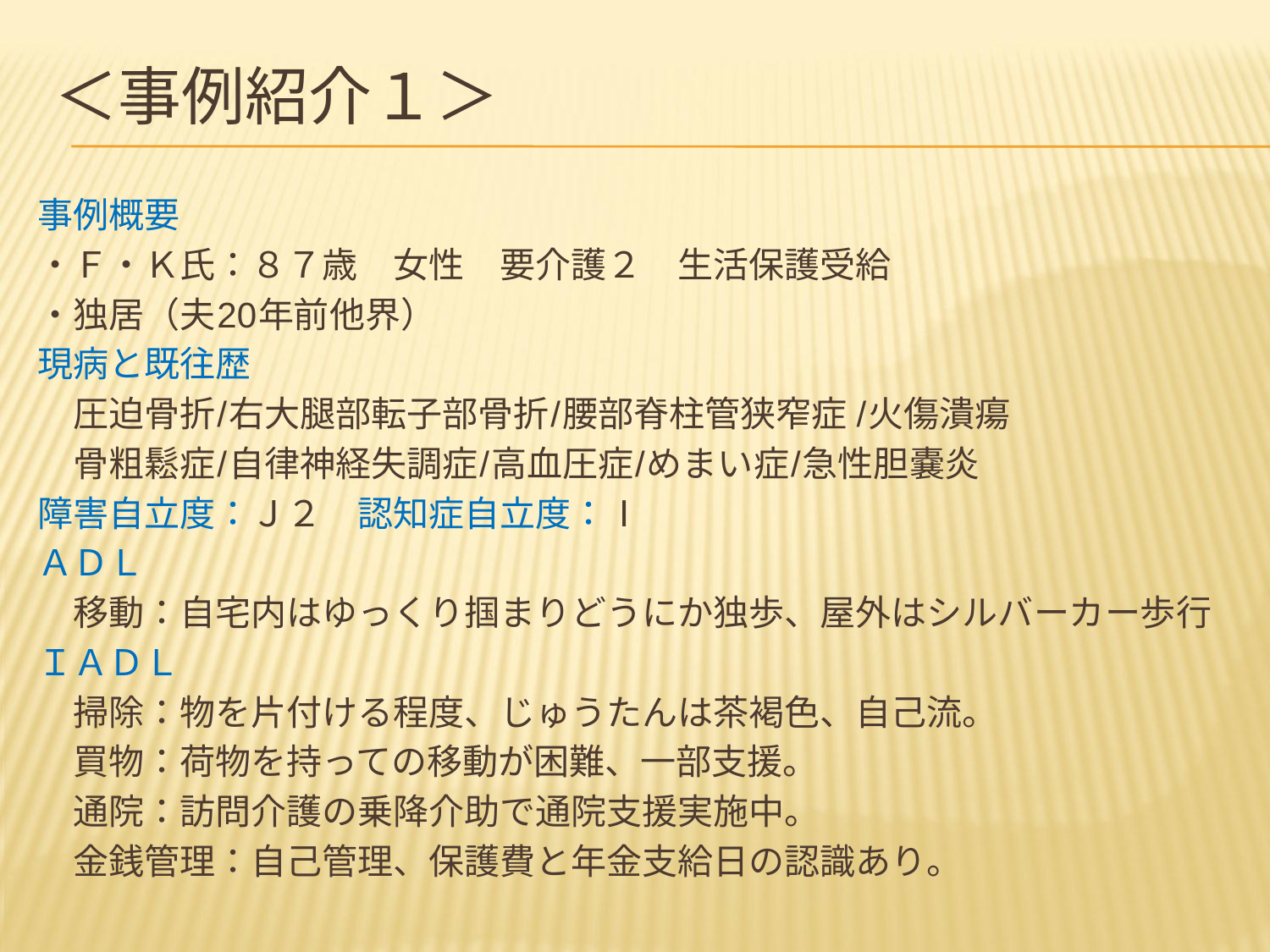

# ＜事例紹介１＞
事例概要
・Ｆ・Ｋ氏：８７歳　女性　要介護２　生活保護受給
・独居（夫20年前他界）
現病と既往歴
　圧迫骨折/右大腿部転子部骨折/腰部脊柱管狭窄症 /火傷潰瘍
　骨粗鬆症/自律神経失調症/高血圧症/めまい症/急性胆嚢炎
障害自立度：Ｊ２　認知症自立度：Ⅰ
ＡＤＬ
　移動：自宅内はゆっくり掴まりどうにか独歩、屋外はシルバーカー歩行
ＩＡＤＬ
　掃除：物を片付ける程度、じゅうたんは茶褐色、自己流。
　買物：荷物を持っての移動が困難、一部支援。
　通院：訪問介護の乗降介助で通院支援実施中。
　金銭管理：自己管理、保護費と年金支給日の認識あり。